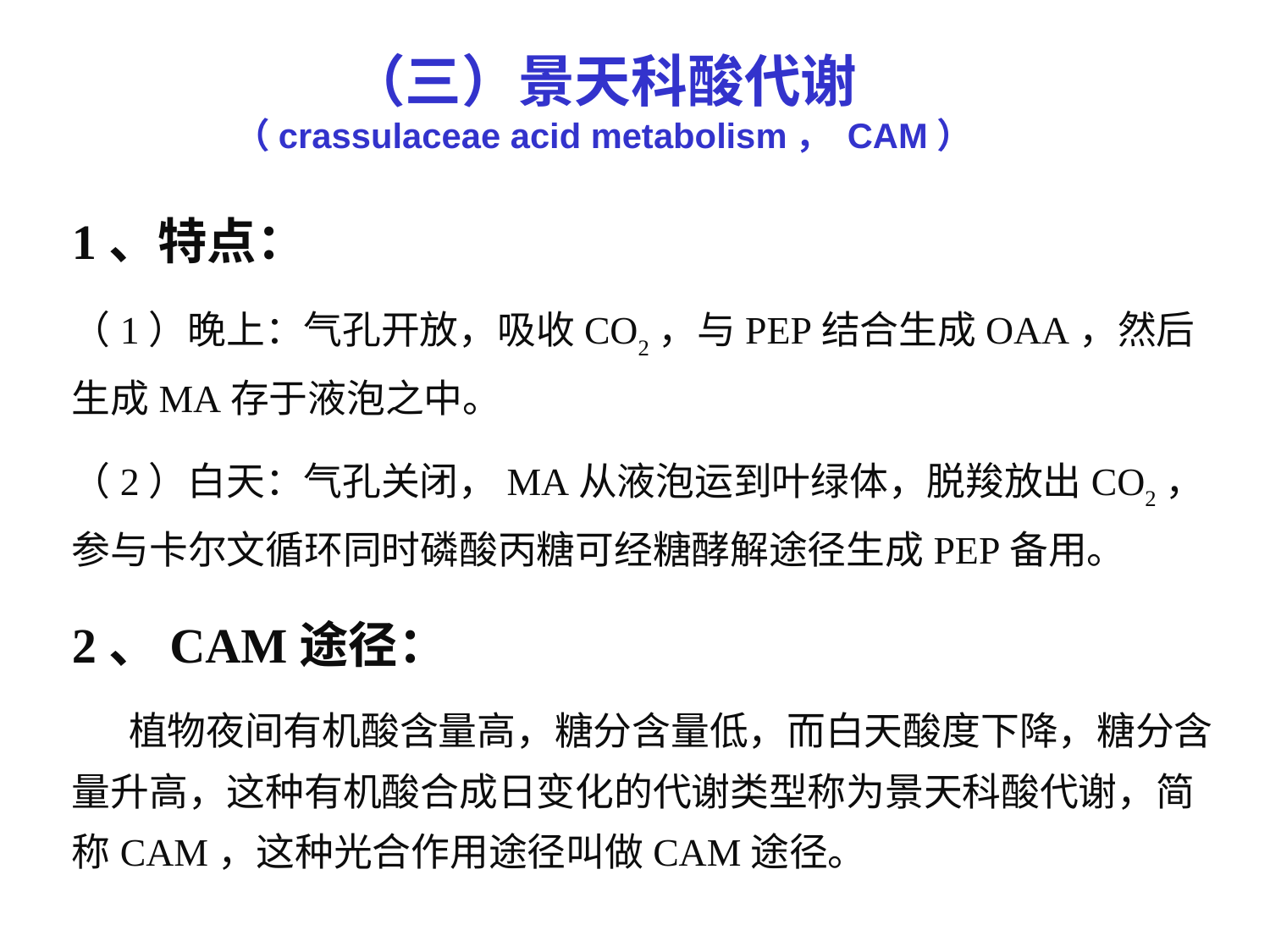

# （三）景天科酸代谢 （crassulaceae acid metabolism， CAM）
1、特点：
（1）晚上：气孔开放，吸收CO2，与PEP结合生成OAA，然后生成MA存于液泡之中。
（2）白天：气孔关闭，MA从液泡运到叶绿体，脱羧放出CO2，参与卡尔文循环同时磷酸丙糖可经糖酵解途径生成PEP备用。
2、CAM途径：
      植物夜间有机酸含量高，糖分含量低，而白天酸度下降，糖分含量升高，这种有机酸合成日变化的代谢类型称为景天科酸代谢，简称CAM，这种光合作用途径叫做CAM途径。